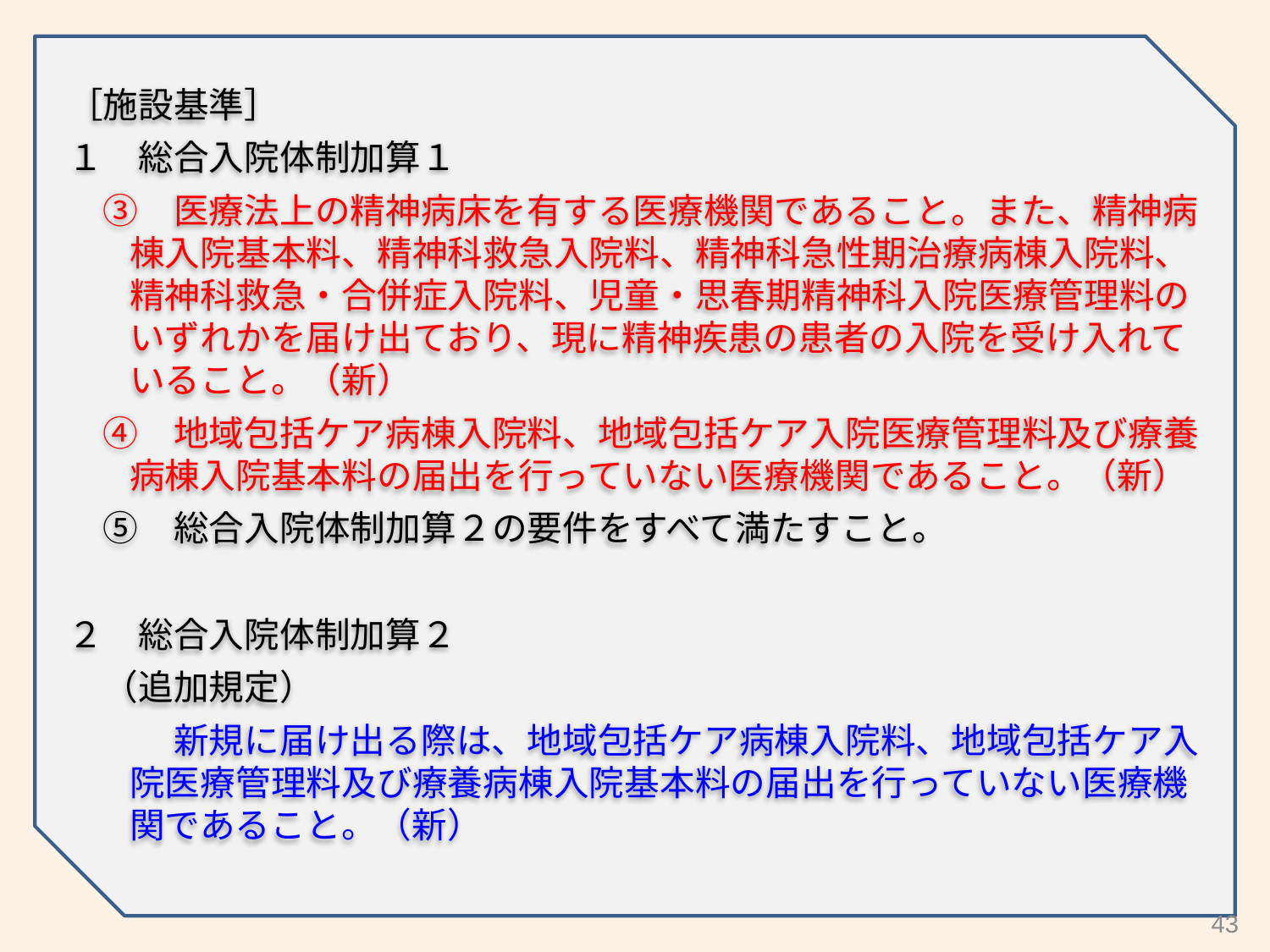

［施設基準］
１　総合入院体制加算１
　③　医療法上の精神病床を有する医療機関であること。また、精神病棟入院基本料、精神科救急入院料、精神科急性期治療病棟入院料、精神科救急・合併症入院料、児童・思春期精神科入院医療管理料のいずれかを届け出ており、現に精神疾患の患者の入院を受け入れていること。（新）
　④　地域包括ケア病棟入院料、地域包括ケア入院医療管理料及び療養病棟入院基本料の届出を行っていない医療機関であること。（新）
　⑤　総合入院体制加算２の要件をすべて満たすこと。

２　総合入院体制加算２
　（追加規定）
　　　新規に届け出る際は、地域包括ケア病棟入院料、地域包括ケア入院医療管理料及び療養病棟入院基本料の届出を行っていない医療機関であること。（新）

43